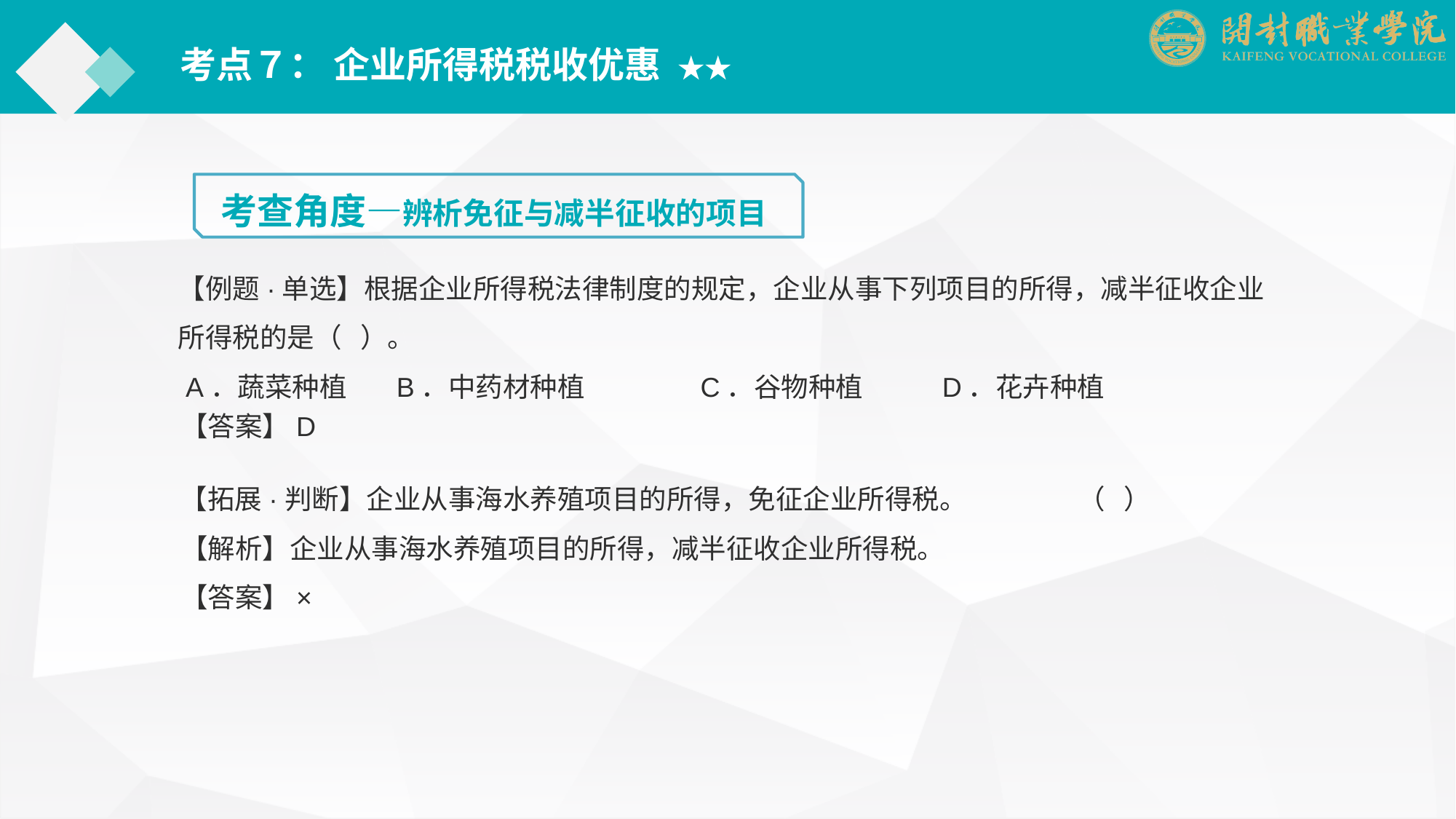

考点７： 企业所得税税收优惠  ★★

考查角度—辨析免征与减半征收的项目
【例题·单选】根据企业所得税法律制度的规定，企业从事下列项目的所得，减半征收企业所得税的是（   ）。
 A．蔬菜种植	B．中药材种植　　　　C．谷物种植	D．花卉种植
【答案】D
【拓展·判断】企业从事海水养殖项目的所得，免征企业所得税。	    （   ）
【解析】企业从事海水养殖项目的所得，减半征收企业所得税。
【答案】×